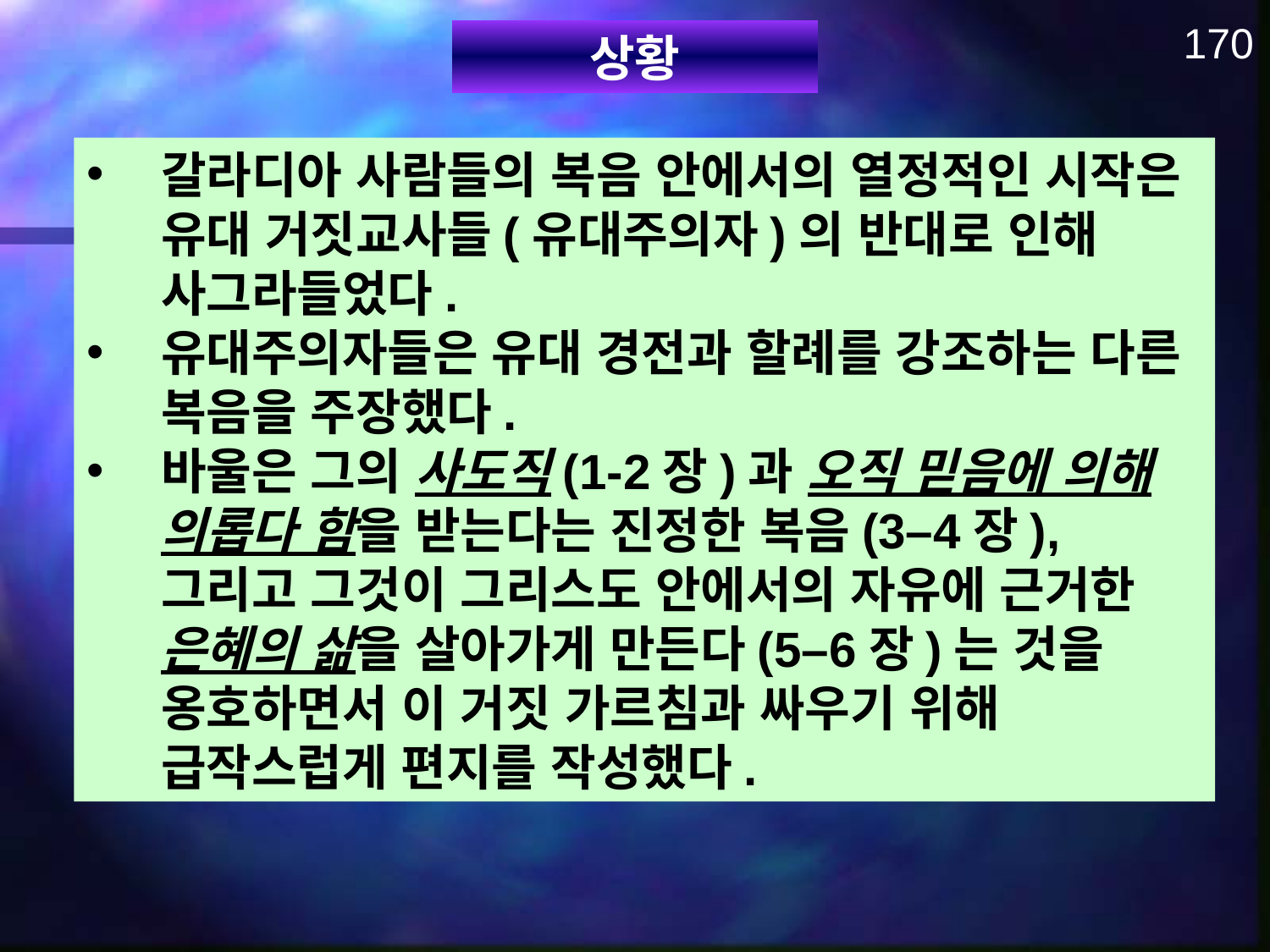

170
상황
갈라디아 사람들의 복음 안에서의 열정적인 시작은 유대 거짓교사들(유대주의자)의 반대로 인해 사그라들었다.
유대주의자들은 유대 경전과 할례를 강조하는 다른 복음을 주장했다.
바울은 그의 사도직(1-2장)과 오직 믿음에 의해 의롭다 함을 받는다는 진정한 복음(3–4장), 그리고 그것이 그리스도 안에서의 자유에 근거한 은혜의 삶을 살아가게 만든다(5–6장)는 것을 옹호하면서 이 거짓 가르침과 싸우기 위해 급작스럽게 편지를 작성했다.